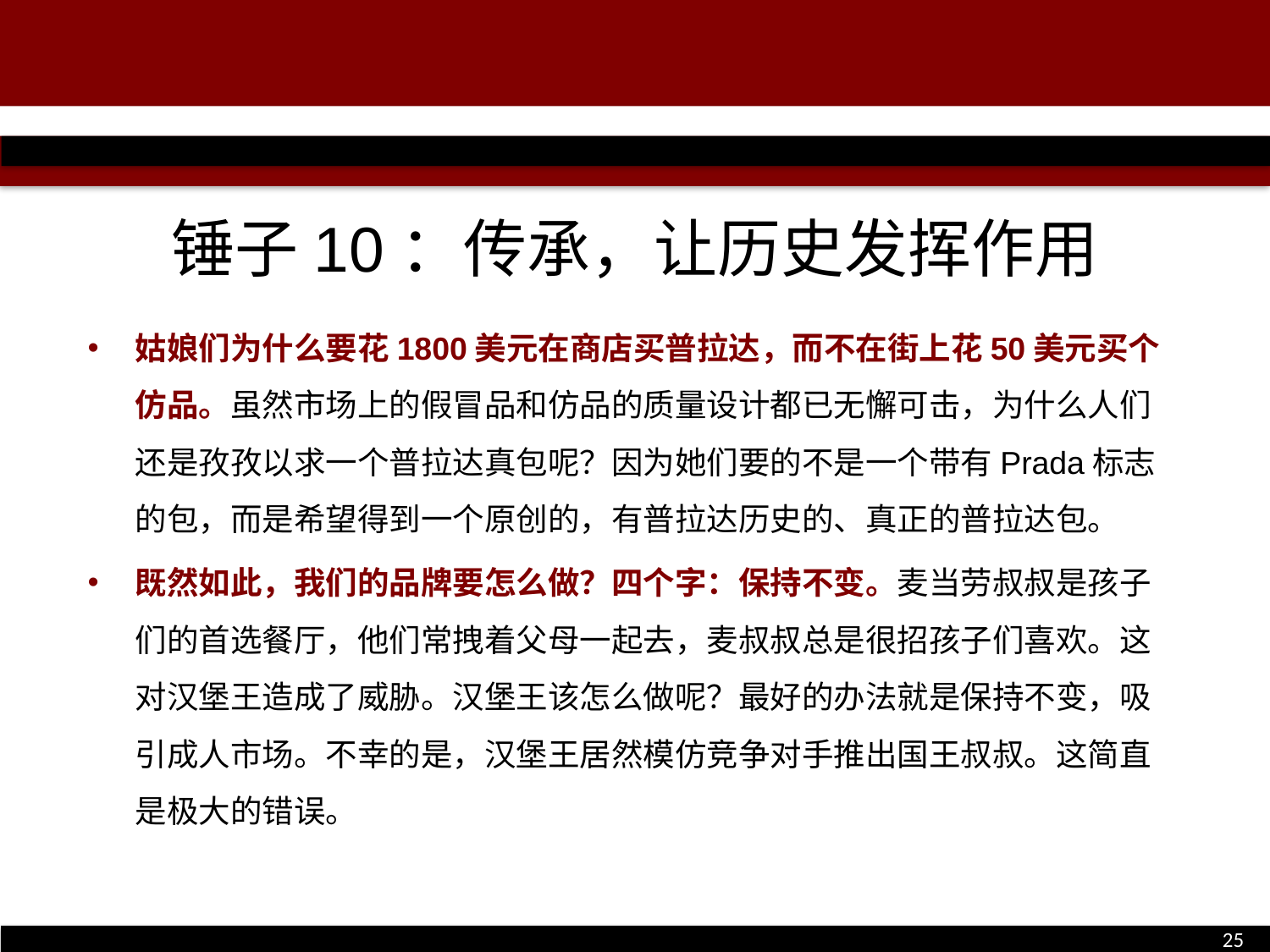

# 锤子10：传承，让历史发挥作用
姑娘们为什么要花1800美元在商店买普拉达，而不在街上花50美元买个仿品。虽然市场上的假冒品和仿品的质量设计都已无懈可击，为什么人们还是孜孜以求一个普拉达真包呢？因为她们要的不是一个带有Prada标志的包，而是希望得到一个原创的，有普拉达历史的、真正的普拉达包。
既然如此，我们的品牌要怎么做？四个字：保持不变。麦当劳叔叔是孩子们的首选餐厅，他们常拽着父母一起去，麦叔叔总是很招孩子们喜欢。这对汉堡王造成了威胁。汉堡王该怎么做呢？最好的办法就是保持不变，吸引成人市场。不幸的是，汉堡王居然模仿竞争对手推出国王叔叔。这简直是极大的错误。